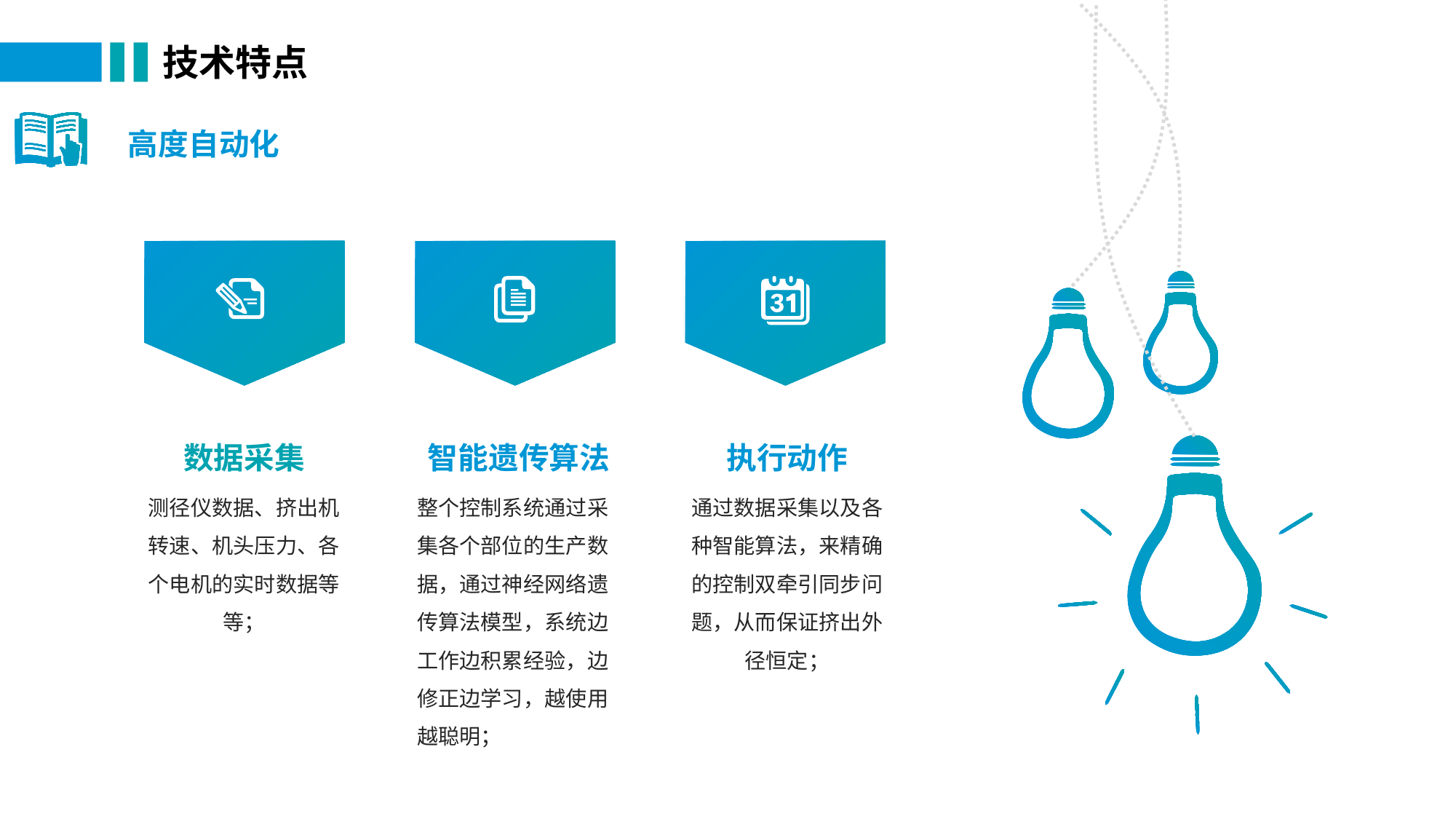

技术特点

高度自动化

数据采集
智能遗传算法

执行动作
测径仪数据、挤出机转速、机头压力、各个电机的实时数据等等；
整个控制系统通过采集各个部位的生产数据，通过神经网络遗传算法模型，系统边工作边积累经验，边修正边学习，越使用越聪明；

通过数据采集以及各种智能算法，来精确的控制双牵引同步问题，从而保证挤出外径恒定；